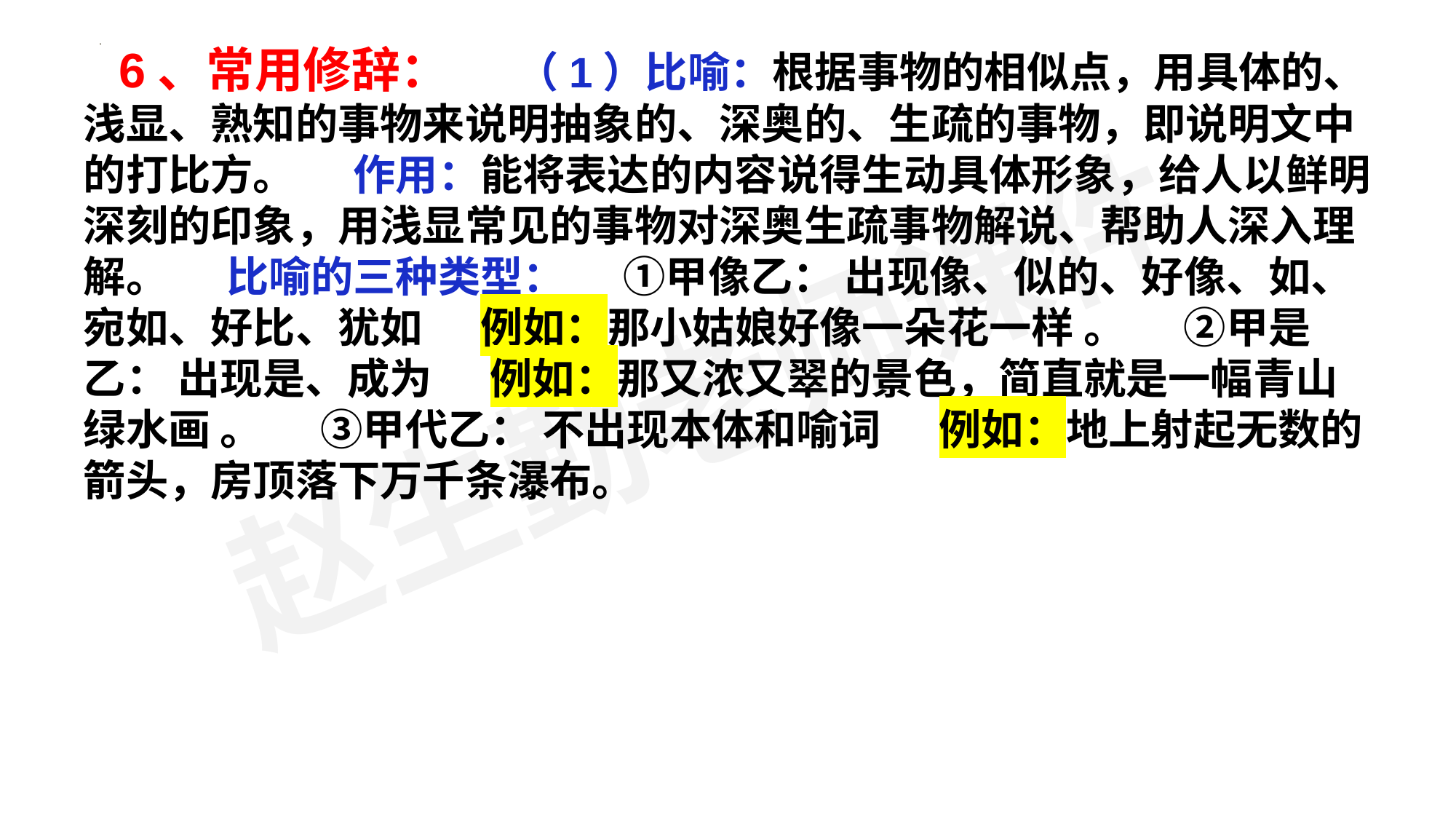

6、常用修辞：       （1）比喻：根据事物的相似点，用具体的、浅显、熟知的事物来说明抽象的、深奥的、生疏的事物，即说明文中的打比方。      作用：能将表达的内容说得生动具体形象，给人以鲜明深刻的印象，用浅显常见的事物对深奥生疏事物解说、帮助人深入理解。      比喻的三种类型：      ①甲像乙： 出现像、似的、好像、如、宛如、好比、犹如      例如：那小姑娘好像一朵花一样 。      ②甲是乙： 出现是、成为      例如：那又浓又翠的景色，简直就是一幅青山绿水画 。      ③甲代乙： 不出现本体和喻词      例如：地上射起无数的箭头，房顶落下万千条瀑布。